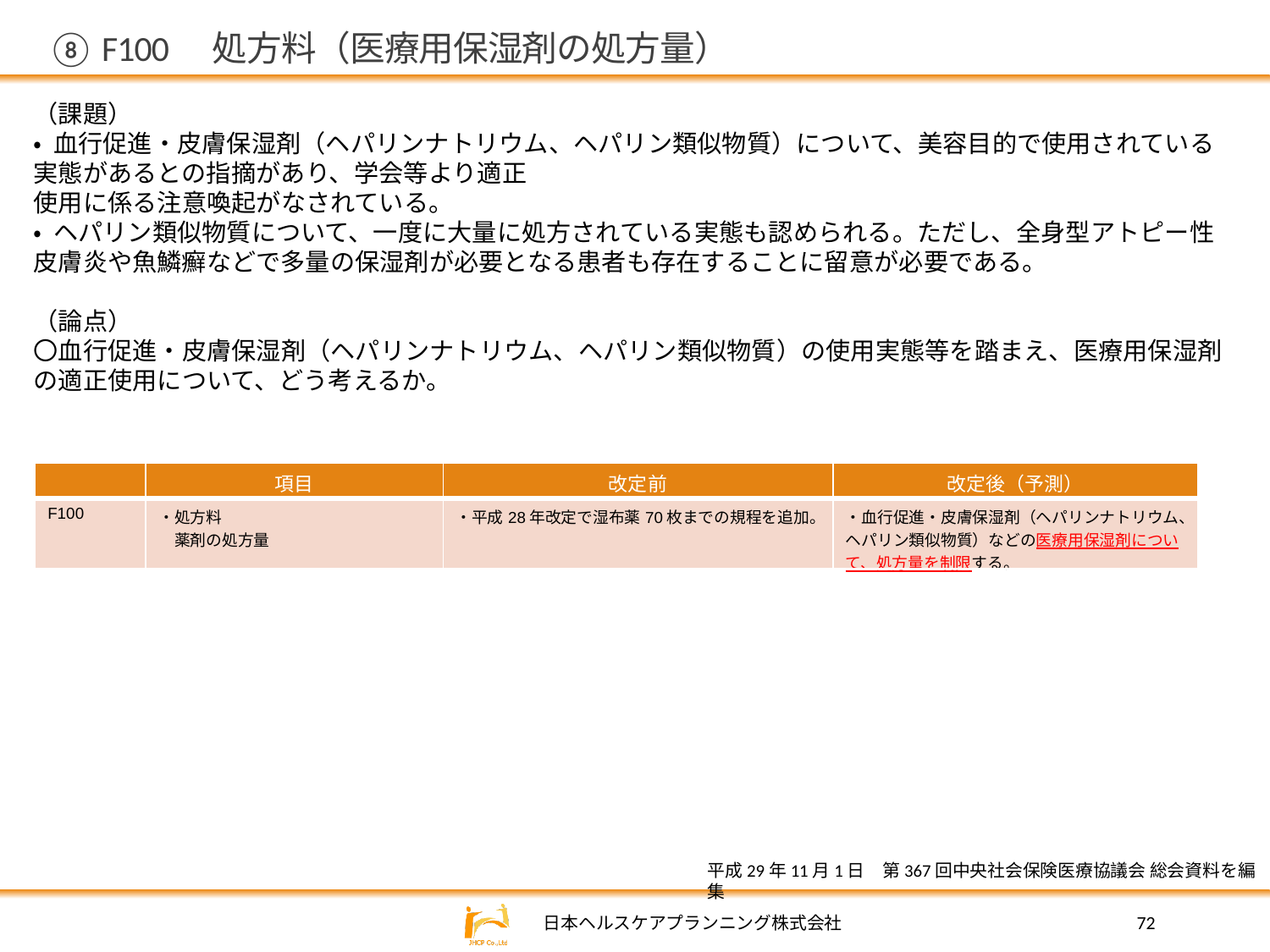

# ⑧ F100　処方料（医療用保湿剤の処方量）
（課題）
• 血行促進・皮膚保湿剤（ヘパリンナトリウム、ヘパリン類似物質）について、美容目的で使用されている実態があるとの指摘があり、学会等より適正
使用に係る注意喚起がなされている。
• ヘパリン類似物質について、一度に大量に処方されている実態も認められる。ただし、全身型アトピー性皮膚炎や魚鱗癬などで多量の保湿剤が必要となる患者も存在することに留意が必要である。

（論点）
〇血行促進・皮膚保湿剤（ヘパリンナトリウム、ヘパリン類似物質）の使用実態等を踏まえ、医療用保湿剤の適正使用について、どう考えるか。

|  | 項目 | 改定前 | 改定後（予測） |
| --- | --- | --- | --- |
| F100 | ・処方料 　薬剤の処方量 | ・平成28年改定で湿布薬70枚までの規程を追加。 | ・血行促進・皮膚保湿剤（ヘパリンナトリウム、ヘパリン類似物質）などの医療用保湿剤について、処方量を制限する。 |
平成29年11月1日　第367回中央社会保険医療協議会 総会資料を編集
72